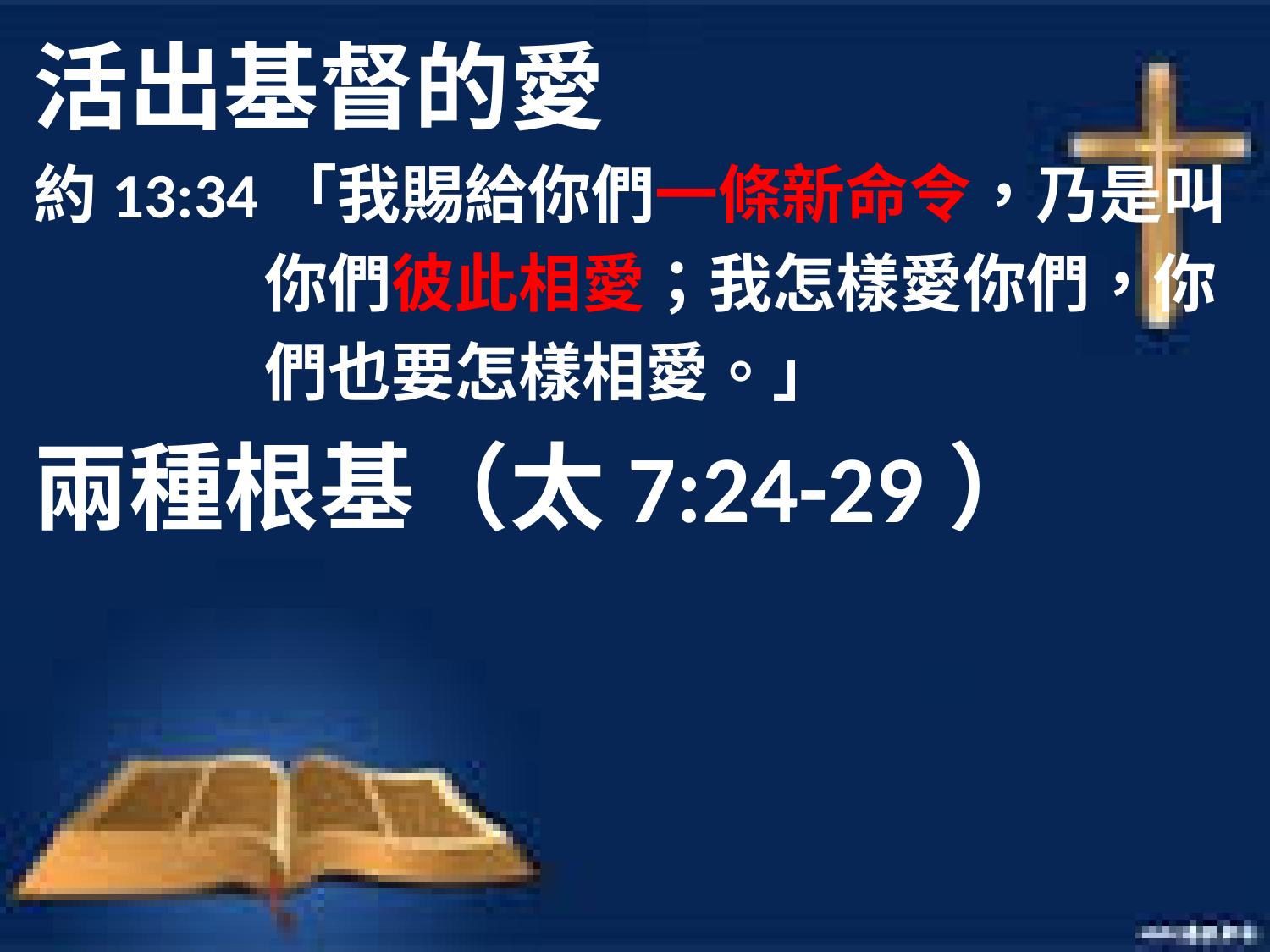

活出基督的愛
約13:34「我賜給你們一條新命令，乃是叫
               你們彼此相愛；我怎樣愛你們，你
               們也要怎樣相愛。」
兩種根基（太7:24-29）